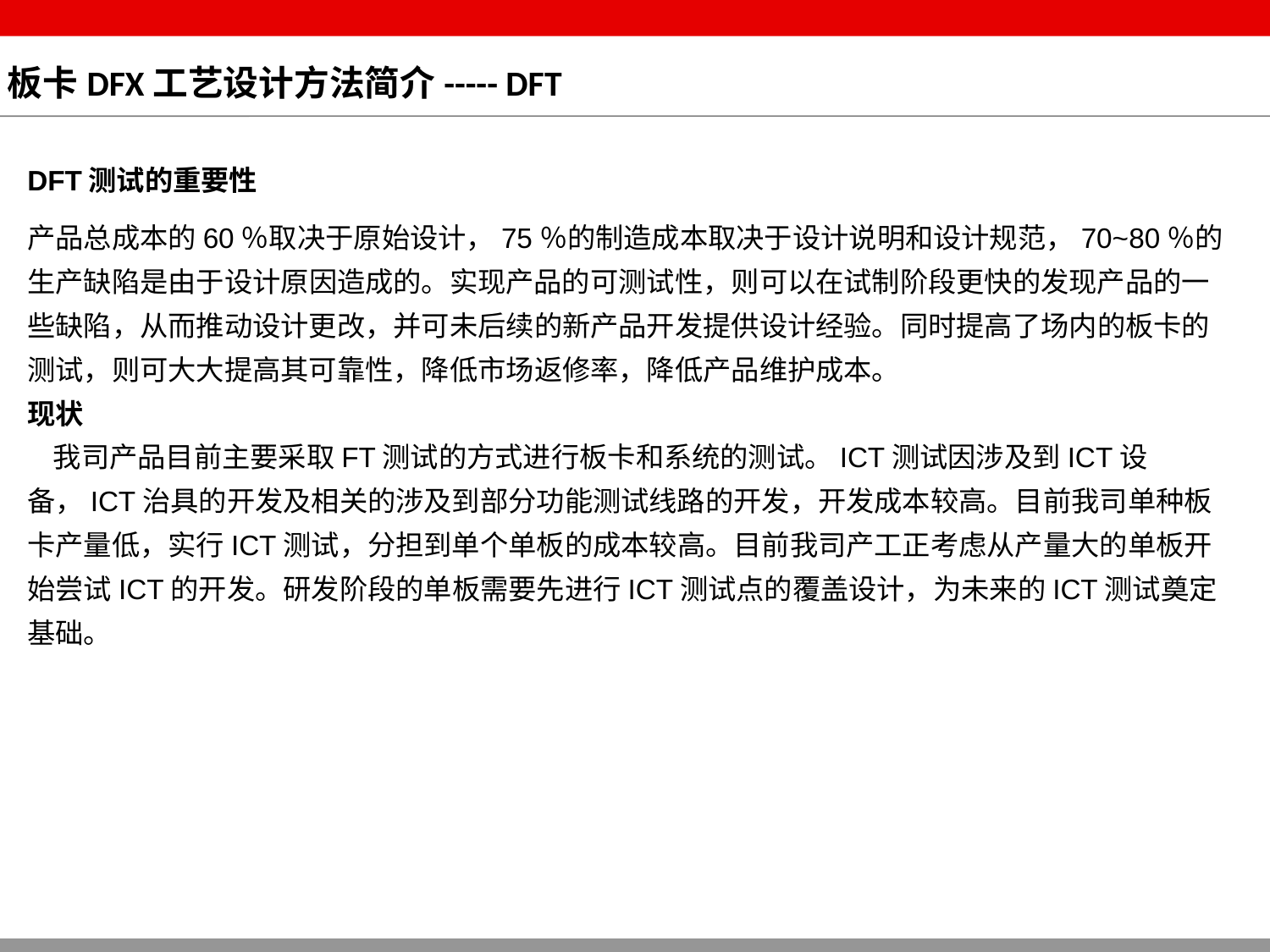

# 板卡DFX工艺设计方法简介----- DFT
DFT测试的重要性
产品总成本的60％取决于原始设计，75％的制造成本取决于设计说明和设计规范，70~80％的生产缺陷是由于设计原因造成的。实现产品的可测试性，则可以在试制阶段更快的发现产品的一些缺陷，从而推动设计更改，并可未后续的新产品开发提供设计经验。同时提高了场内的板卡的测试，则可大大提高其可靠性，降低市场返修率，降低产品维护成本。
现状
   我司产品目前主要采取FT测试的方式进行板卡和系统的测试。ICT测试因涉及到ICT设备，ICT治具的开发及相关的涉及到部分功能测试线路的开发，开发成本较高。目前我司单种板卡产量低，实行ICT测试，分担到单个单板的成本较高。目前我司产工正考虑从产量大的单板开始尝试ICT的开发。研发阶段的单板需要先进行ICT测试点的覆盖设计，为未来的ICT测试奠定基础。